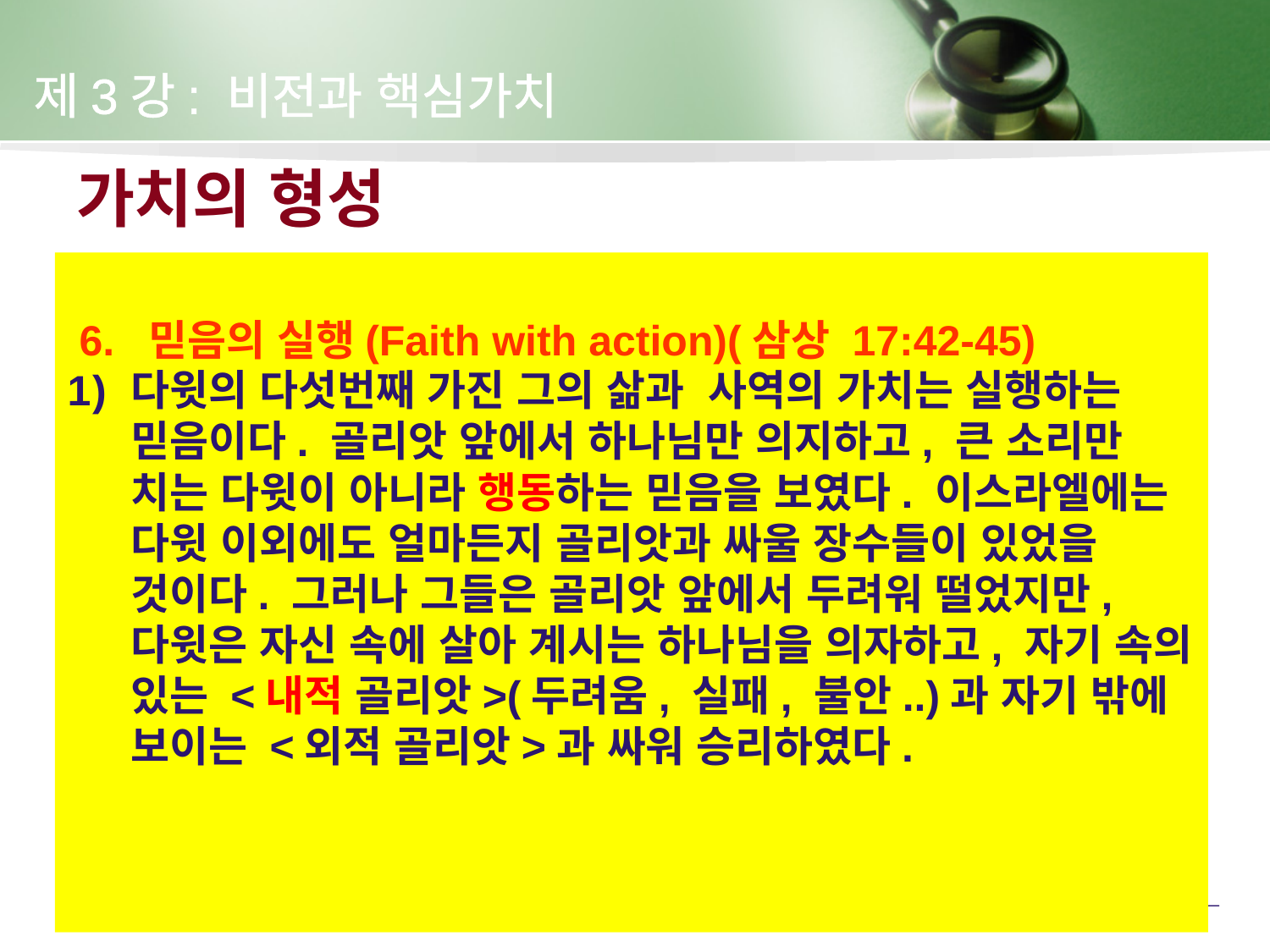

제3강: 비전과 핵심가치
# 가치의 형성
 6.  믿음의 실행(Faith with action)(삼상 17:42-45)
다윗의 다섯번째 가진 그의 삶과  사역의 가치는 실행하는 믿음이다. 골리앗 앞에서 하나님만 의지하고, 큰 소리만 치는 다윗이 아니라 행동하는 믿음을 보였다. 이스라엘에는 다윗 이외에도 얼마든지 골리앗과 싸울 장수들이 있었을 것이다. 그러나 그들은 골리앗 앞에서 두려워 떨었지만, 다윗은 자신 속에 살아 계시는 하나님을 의자하고, 자기 속의 있는 <내적 골리앗>(두려움, 실패, 불안..)과 자기 밖에 보이는 <외적 골리앗>과 싸워 승리하였다.